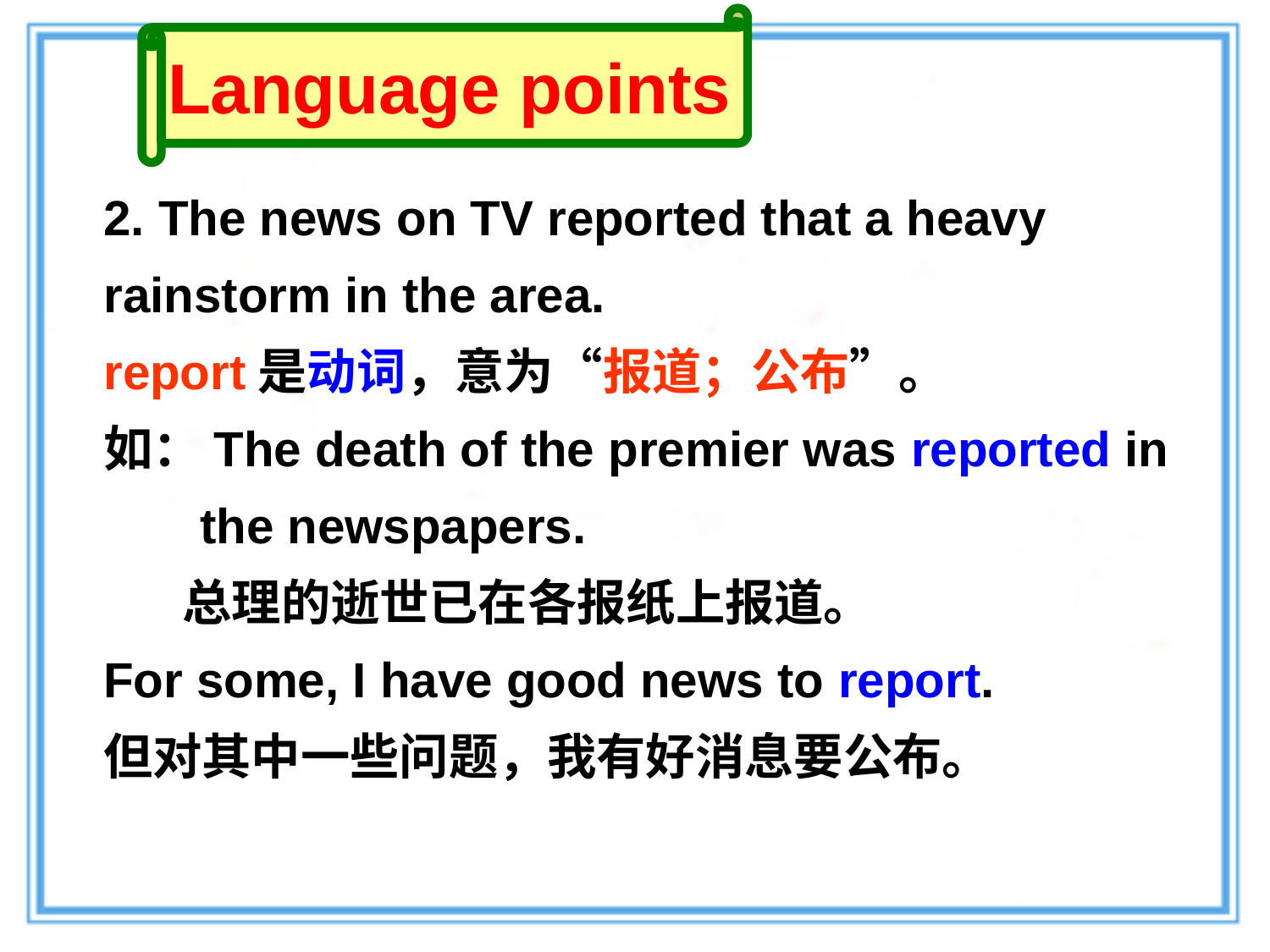

Language points
2. The news on TV reported that a heavy rainstorm in the area.
report是动词，意为“报道；公布”。
如：The death of the premier was reported in
       the newspapers.
      总理的逝世已在各报纸上报道。
For some, I have good news to report.
但对其中一些问题，我有好消息要公布。